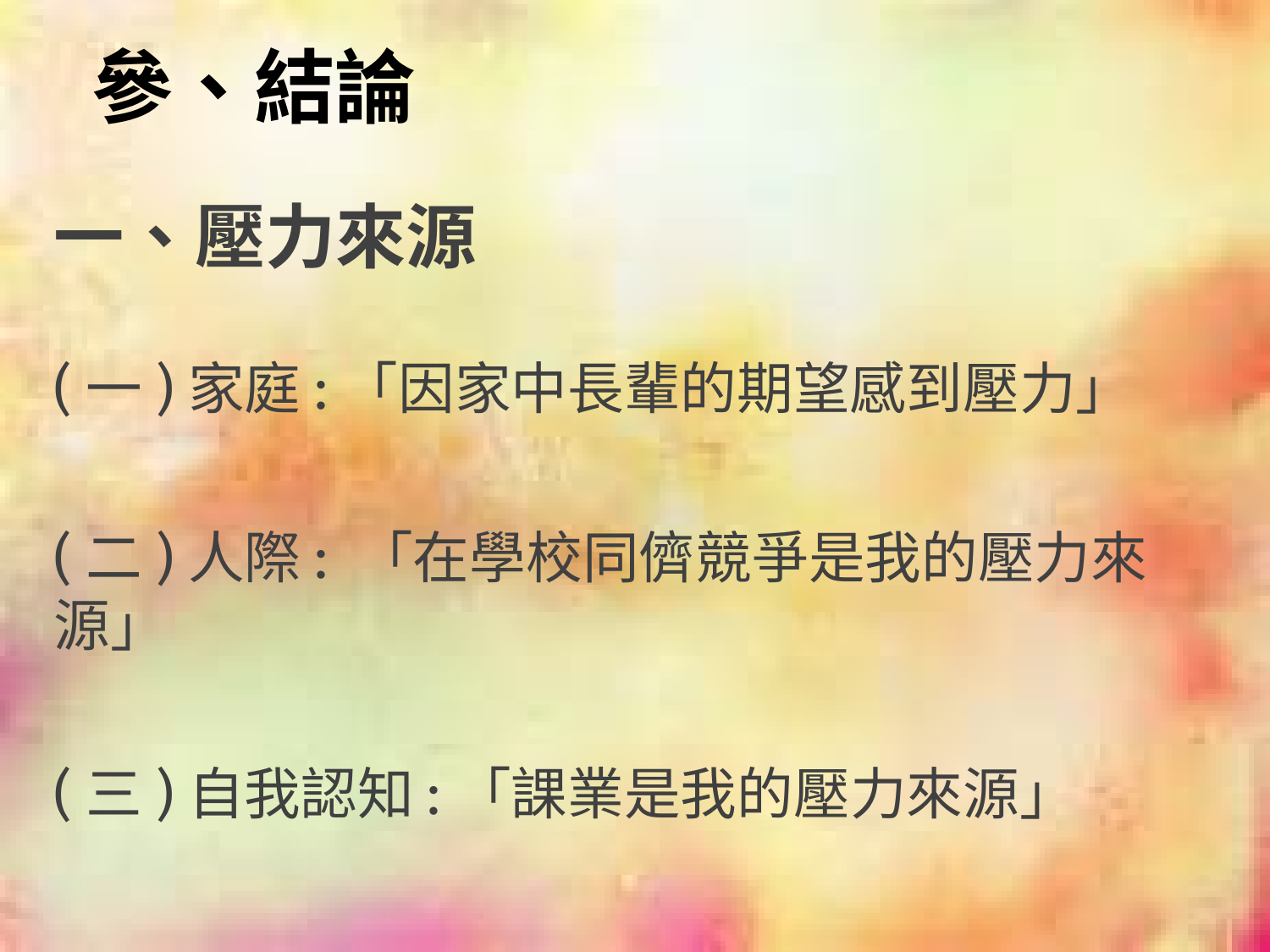

# 參、結論
一、壓力來源

(一)家庭:「因家中長輩的期望感到壓力」

(二)人際: 「在學校同儕競爭是我的壓力來源」

(三)自我認知:「課業是我的壓力來源」